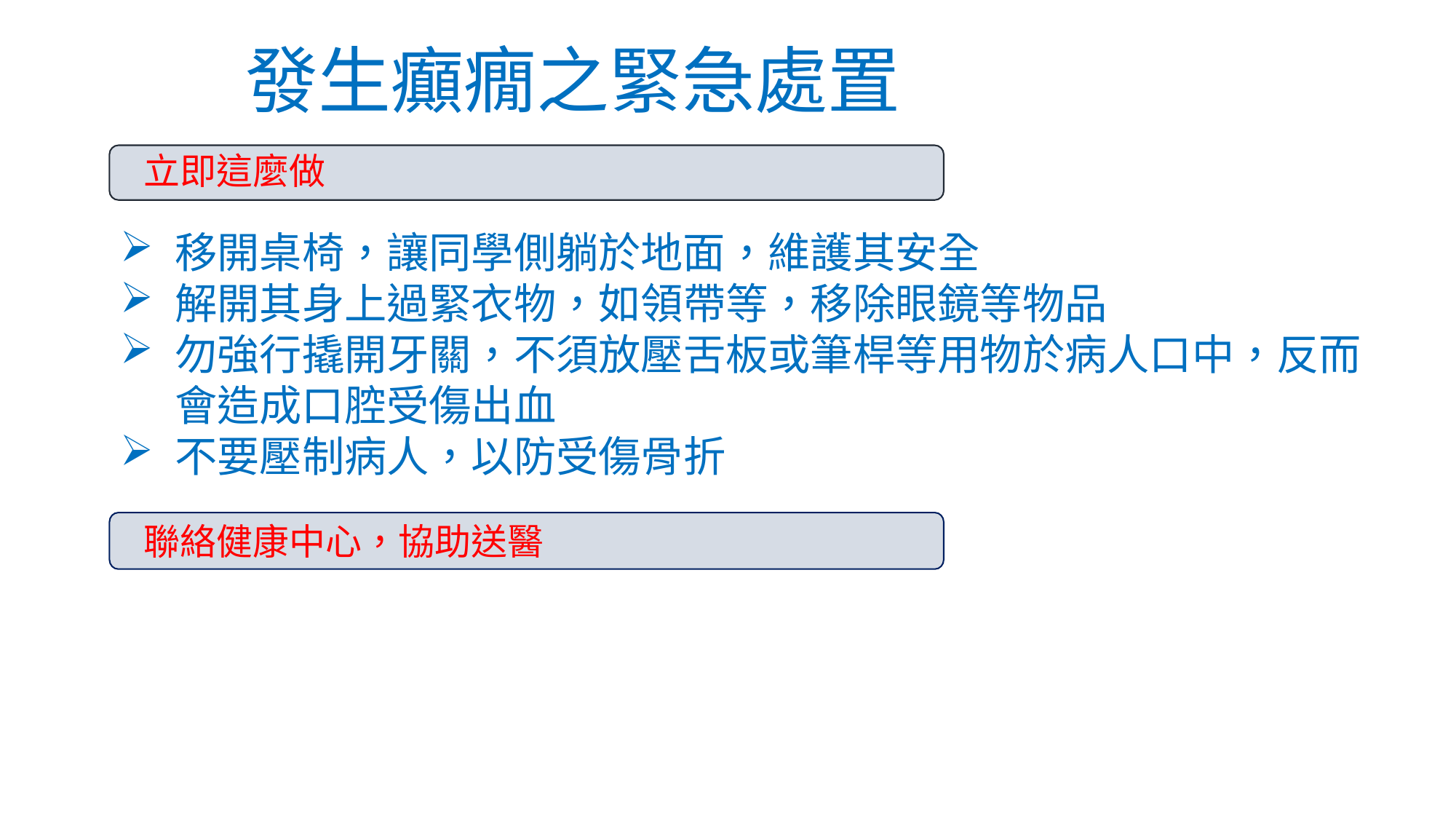

發生癲癇之緊急處置
立即這麼做
移開桌椅，讓同學側躺於地面，維護其安全
解開其身上過緊衣物，如領帶等，移除眼鏡等物品
勿強行撬開牙關，不須放壓舌板或筆桿等用物於病人口中，反而會造成口腔受傷出血
不要壓制病人，以防受傷骨折

聯絡健康中心，協助送醫